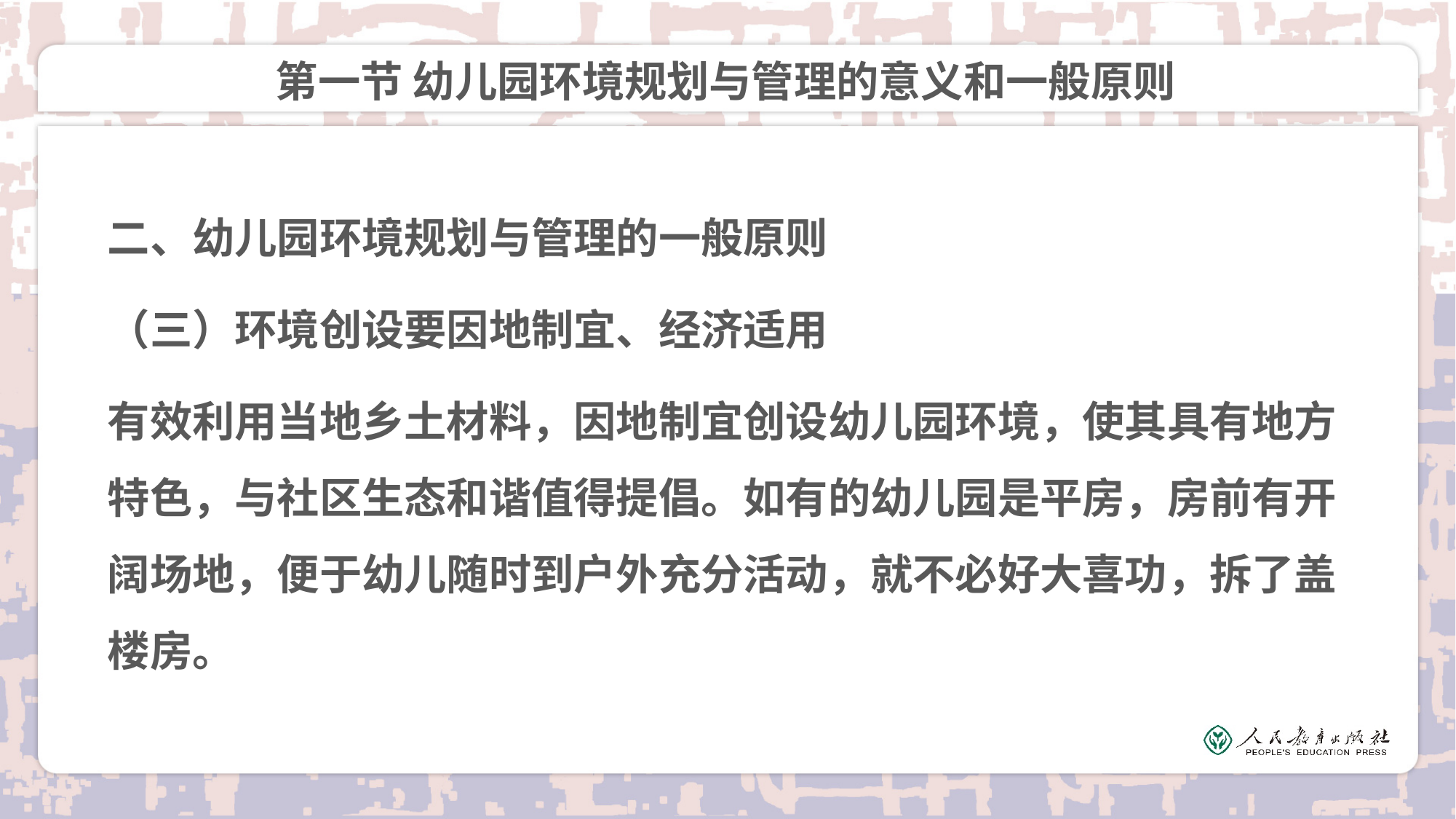

# 第一节 幼儿园环境规划与管理的意义和一般原则
二、幼儿园环境规划与管理的一般原则
（三）环境创设要因地制宜、经济适用
有效利用当地乡土材料，因地制宜创设幼儿园环境，使其具有地方特色，与社区生态和谐值得提倡。如有的幼儿园是平房，房前有开阔场地，便于幼儿随时到户外充分活动，就不必好大喜功，拆了盖楼房。